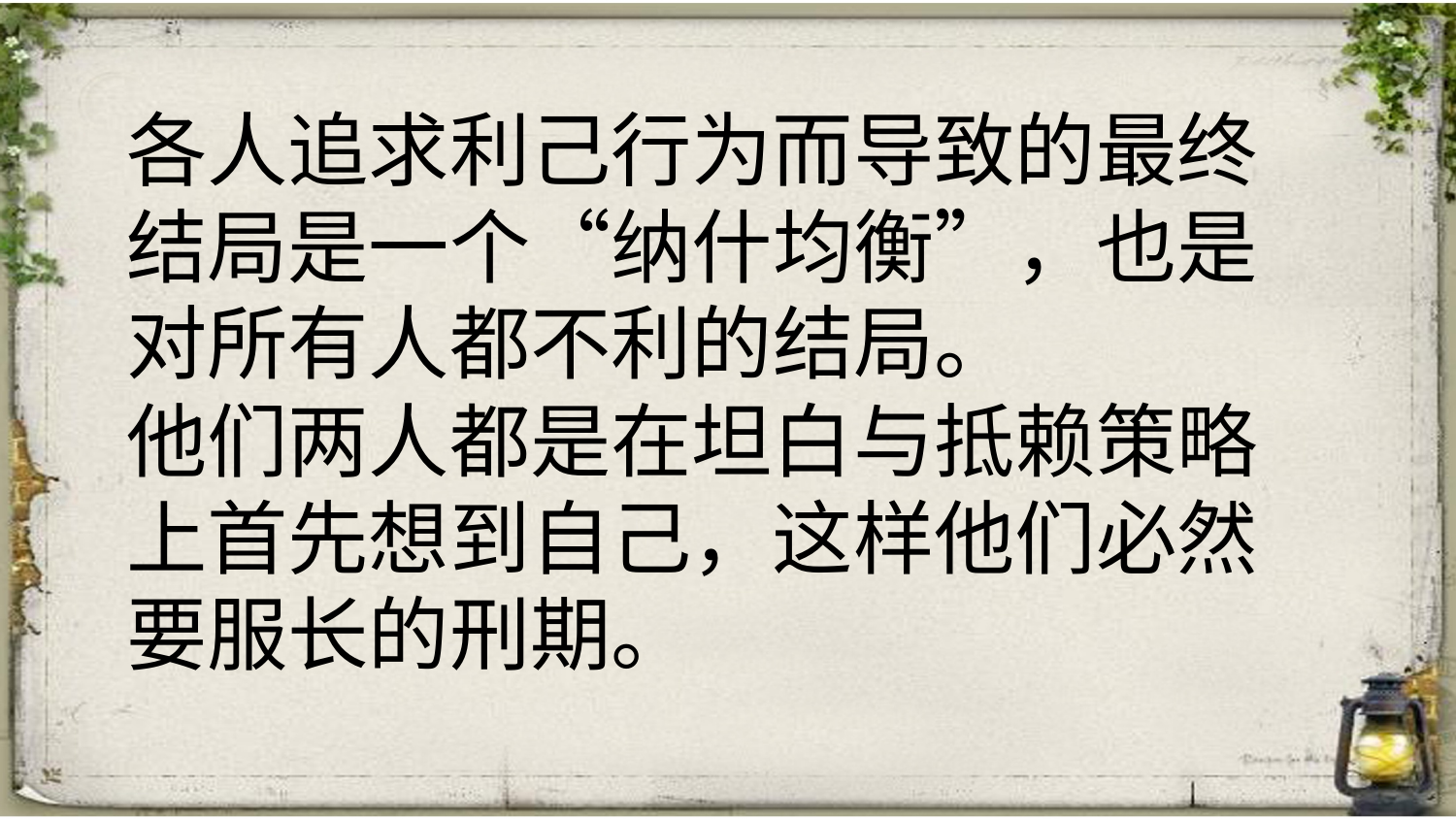

各人追求利己行为而导致的最终结局是一个“纳什均衡”，也是对所有人都不利的结局。
他们两人都是在坦白与抵赖策略上首先想到自己，这样他们必然要服长的刑期。